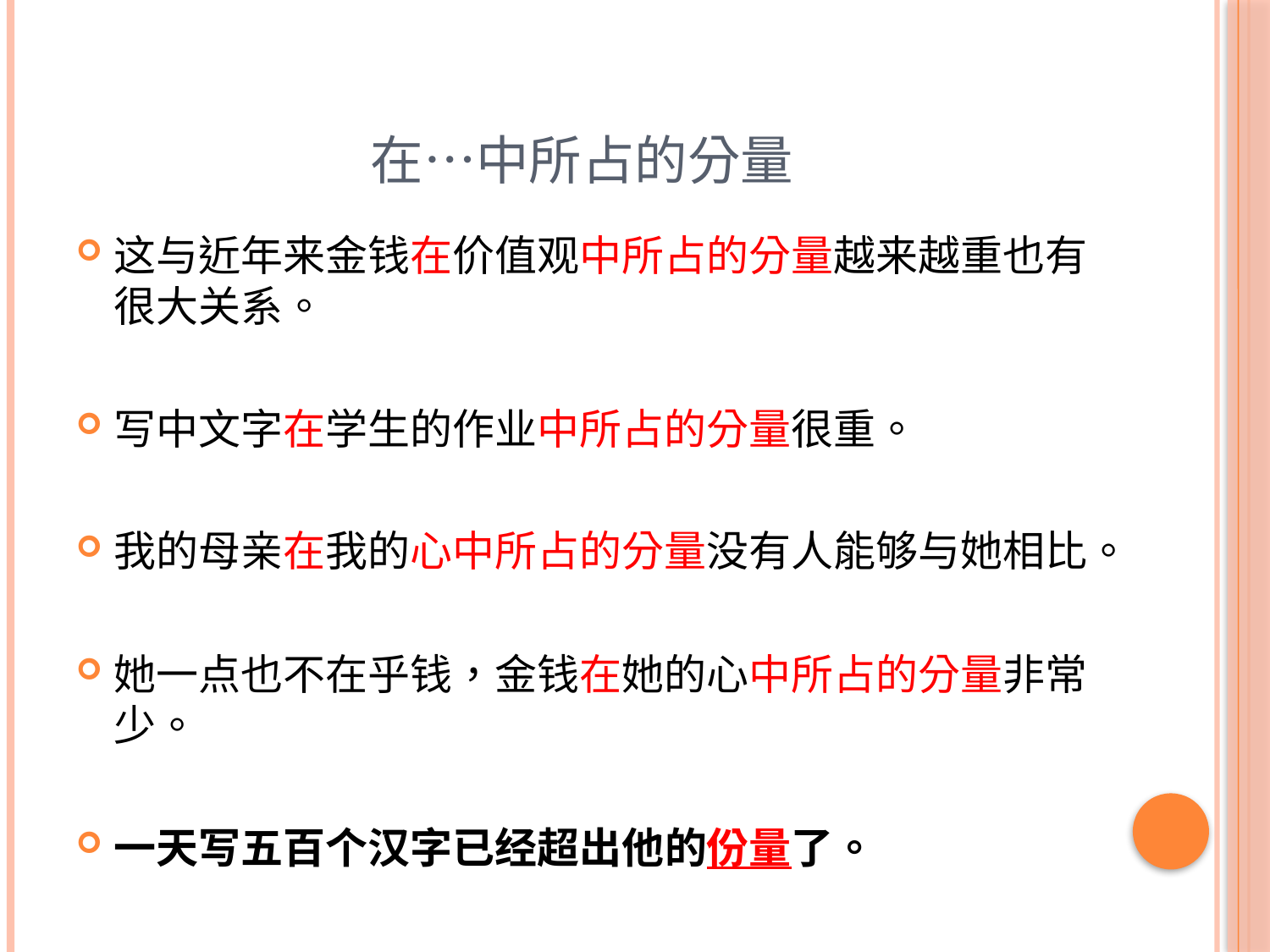

# 在…中所占的分量
这与近年来金钱在价值观中所占的分量越来越重也有很大关系。

写中文字在学生的作业中所占的分量很重。

我的母亲在我的心中所占的分量没有人能够与她相比。

她一点也不在乎钱，金钱在她的心中所占的分量非常少。

一天写五百个汉字已经超出他的份量了。